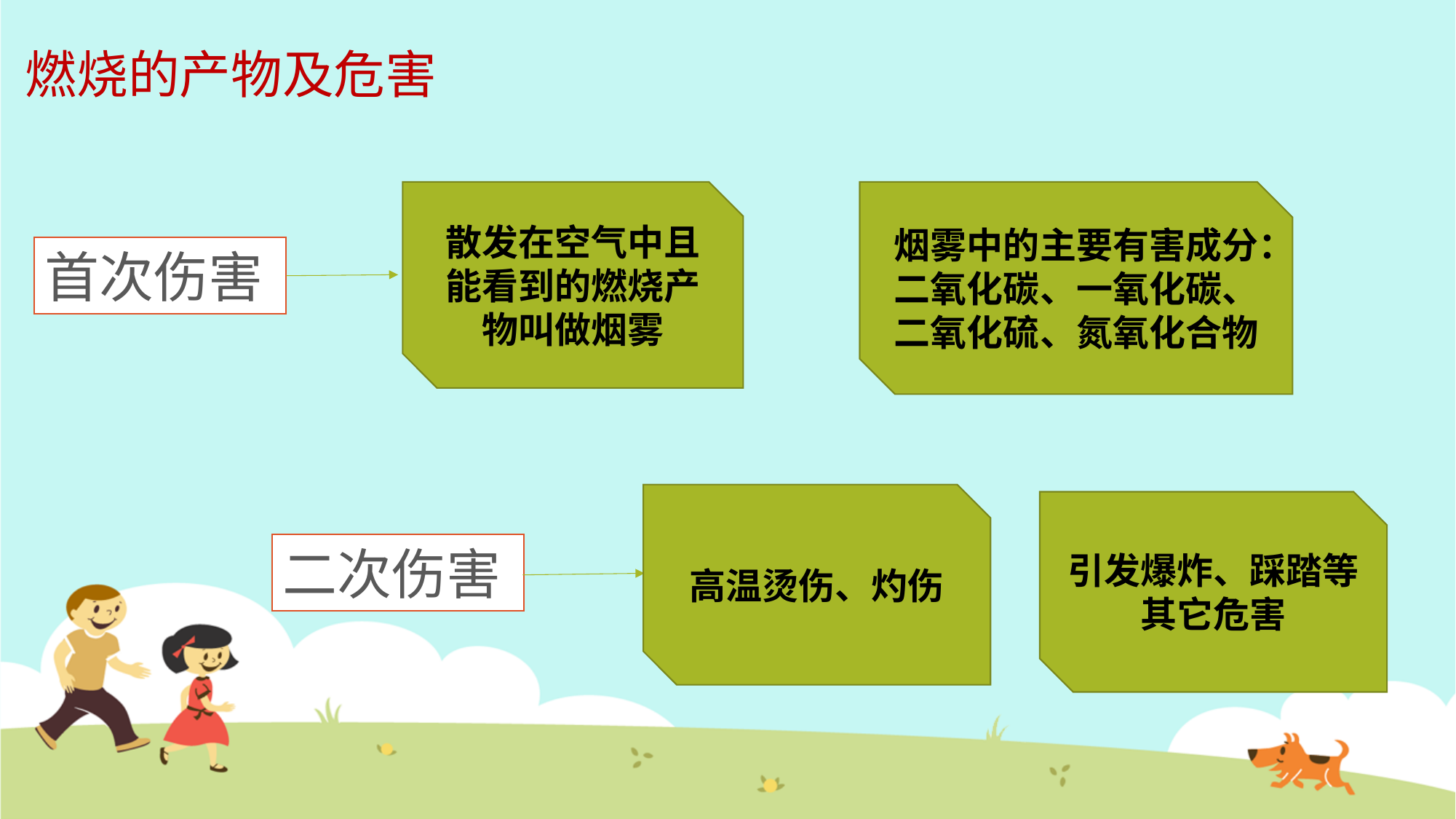

# 燃烧的产物及危害
散发在空气中且能看到的燃烧产物叫做烟雾
烟雾中的主要有害成分：二氧化碳、一氧化碳、二氧化硫、氮氧化合物
首次伤害
高温烫伤、灼伤
引发爆炸、踩踏等其它危害
二次伤害